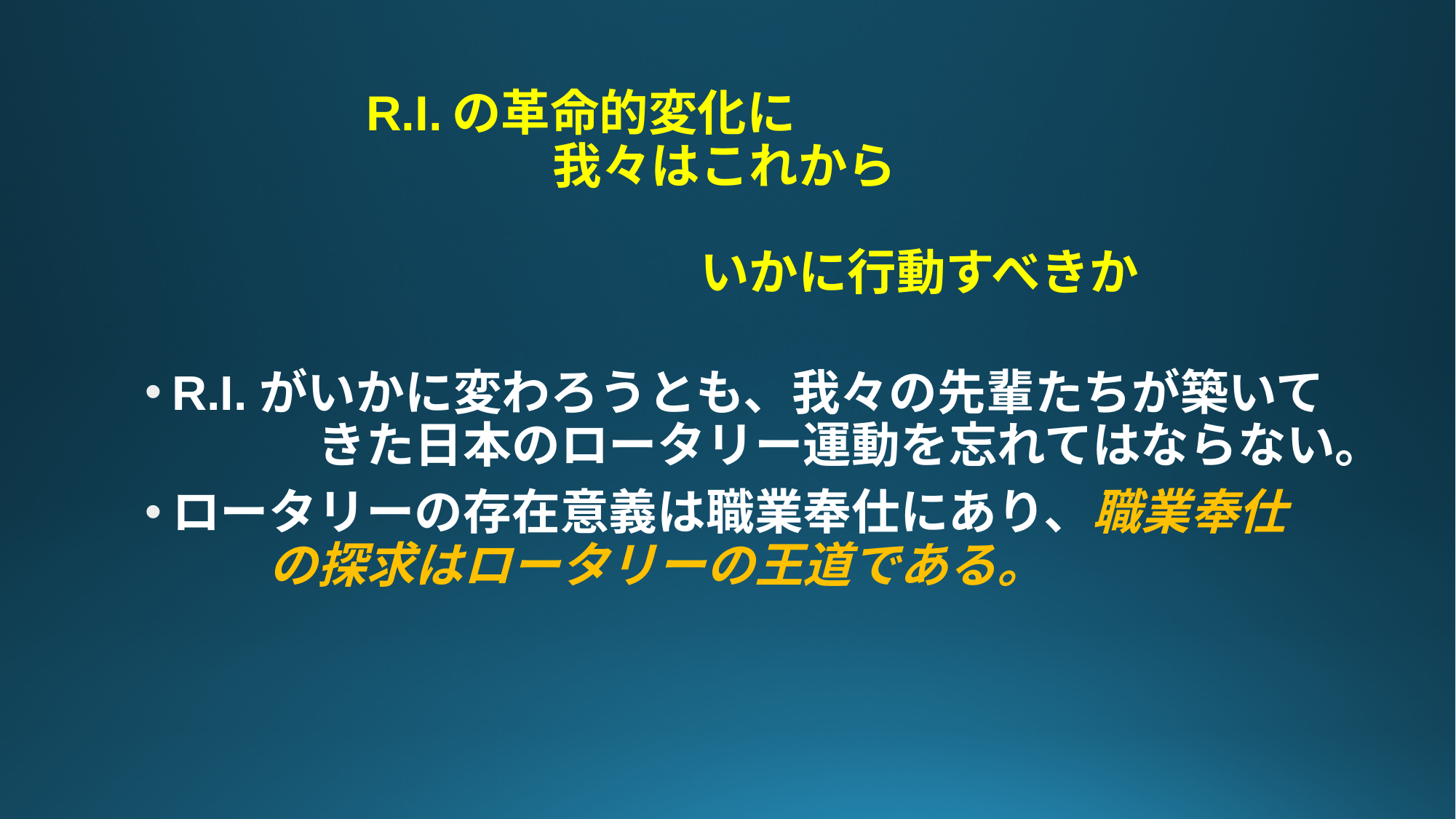

# R.I.の革命的変化に 　　　　　　　　　我々はこれから　　　　　　　　　　　　　　　　　　 　　　　　　　　　　　　いかに行動すべきか
R.I.がいかに変わろうとも、我々の先輩たちが築いて　　　きた日本のロータリー運動を忘れてはならない。
ロータリーの存在意義は職業奉仕にあり、職業奉仕　　　の探求はロータリーの王道である。